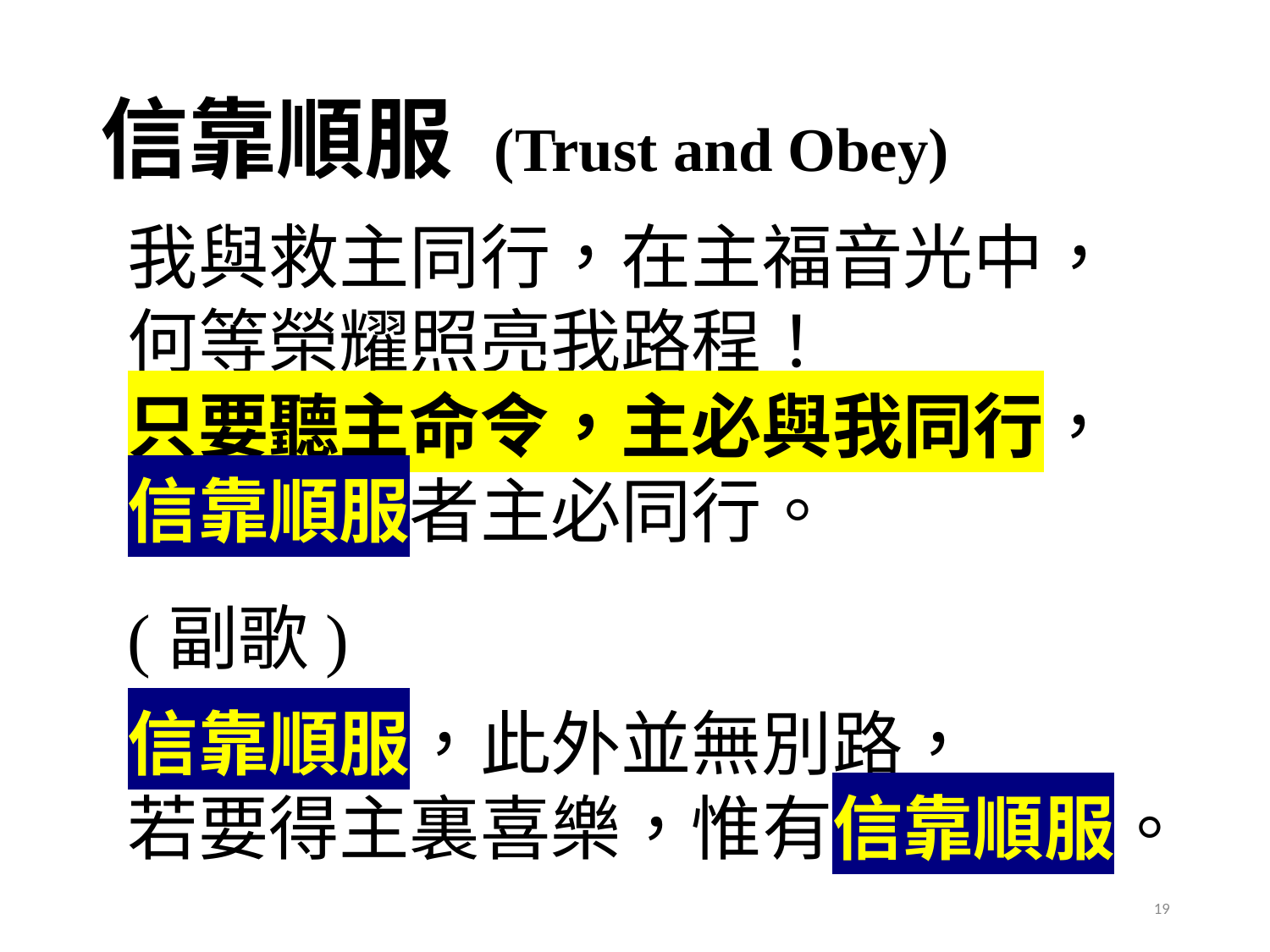

# 信靠順服 (Trust and Obey)
我與救主同行，在主福音光中，何等榮耀照亮我路程！
只要聽主命令，主必與我同行，信靠順服者主必同行。
(副歌)
信靠順服，此外並無別路，
若要得主裏喜樂，惟有信靠順服。
19